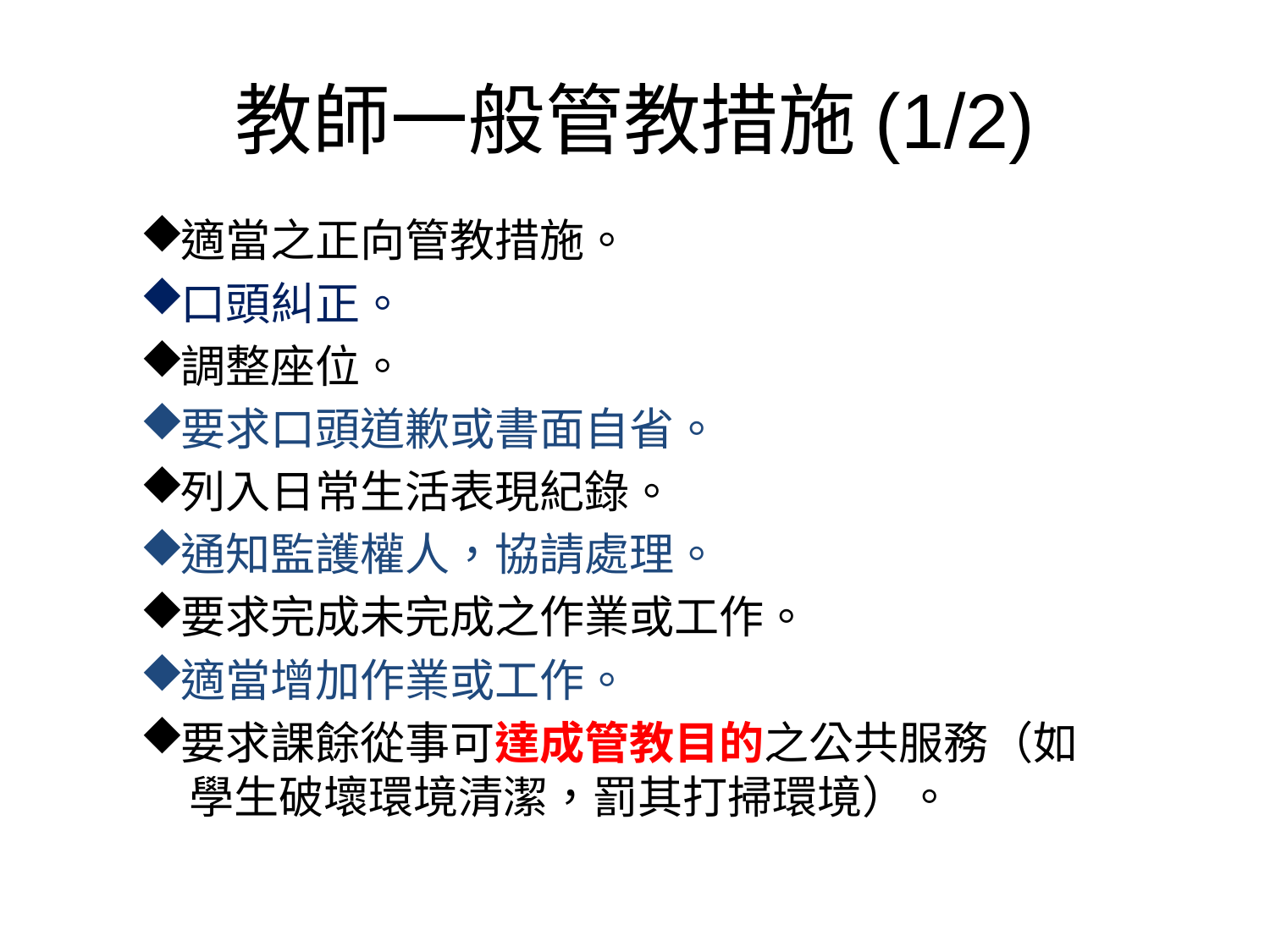

# 教師一般管教措施(1/2)
適當之正向管教措施。
口頭糾正。
調整座位。
要求口頭道歉或書面自省。
列入日常生活表現紀錄。
通知監護權人，協請處理。
要求完成未完成之作業或工作。
適當增加作業或工作。
要求課餘從事可達成管教目的之公共服務（如
 學生破壞環境清潔，罰其打掃環境）。